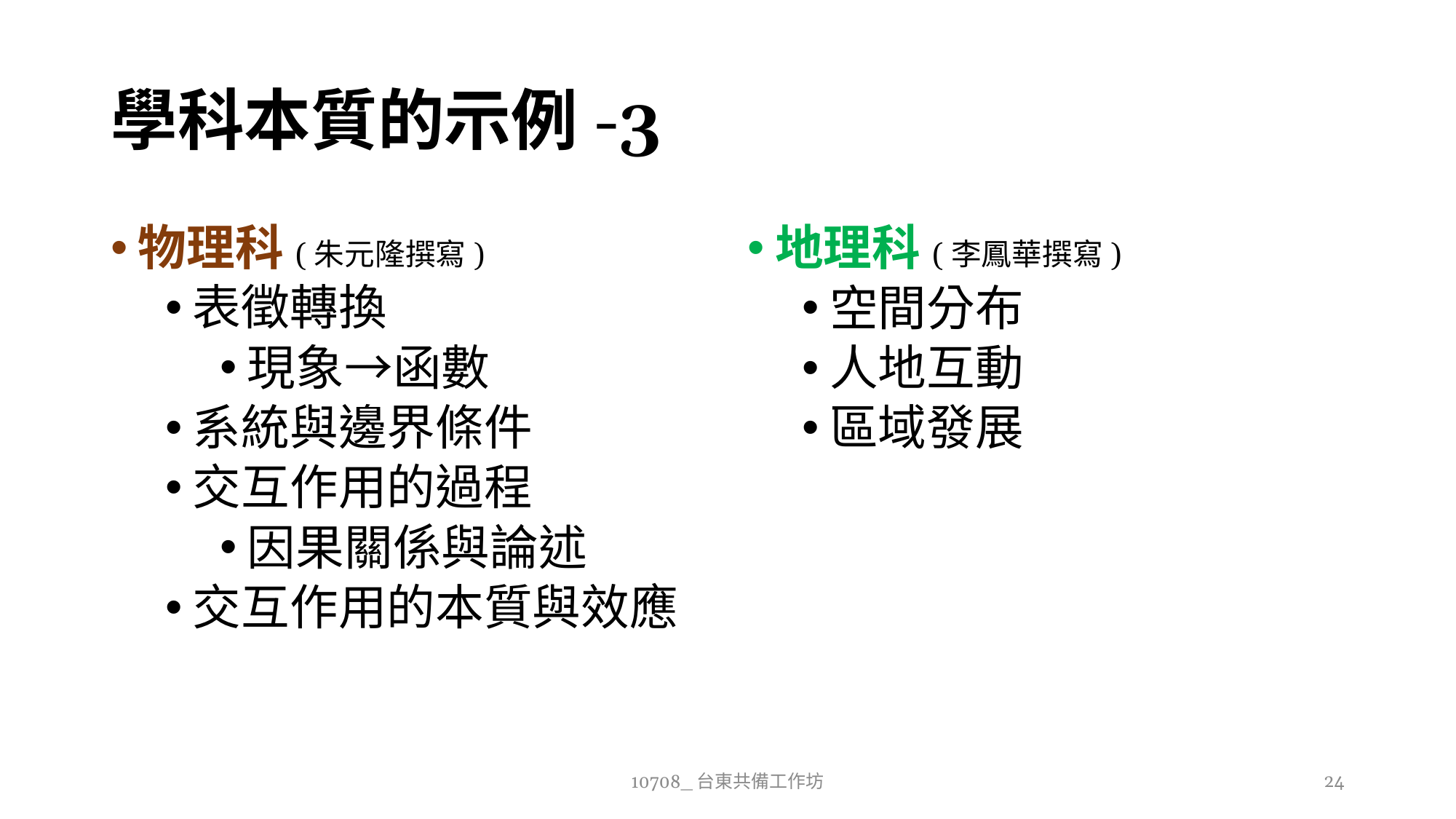

# 學科本質的示例-3
物理科(朱元隆撰寫)
表徵轉換
現象→函數
系統與邊界條件
交互作用的過程
因果關係與論述
交互作用的本質與效應

地理科(李鳳華撰寫)
空間分布
人地互動
區域發展

10708_台東共備工作坊
24